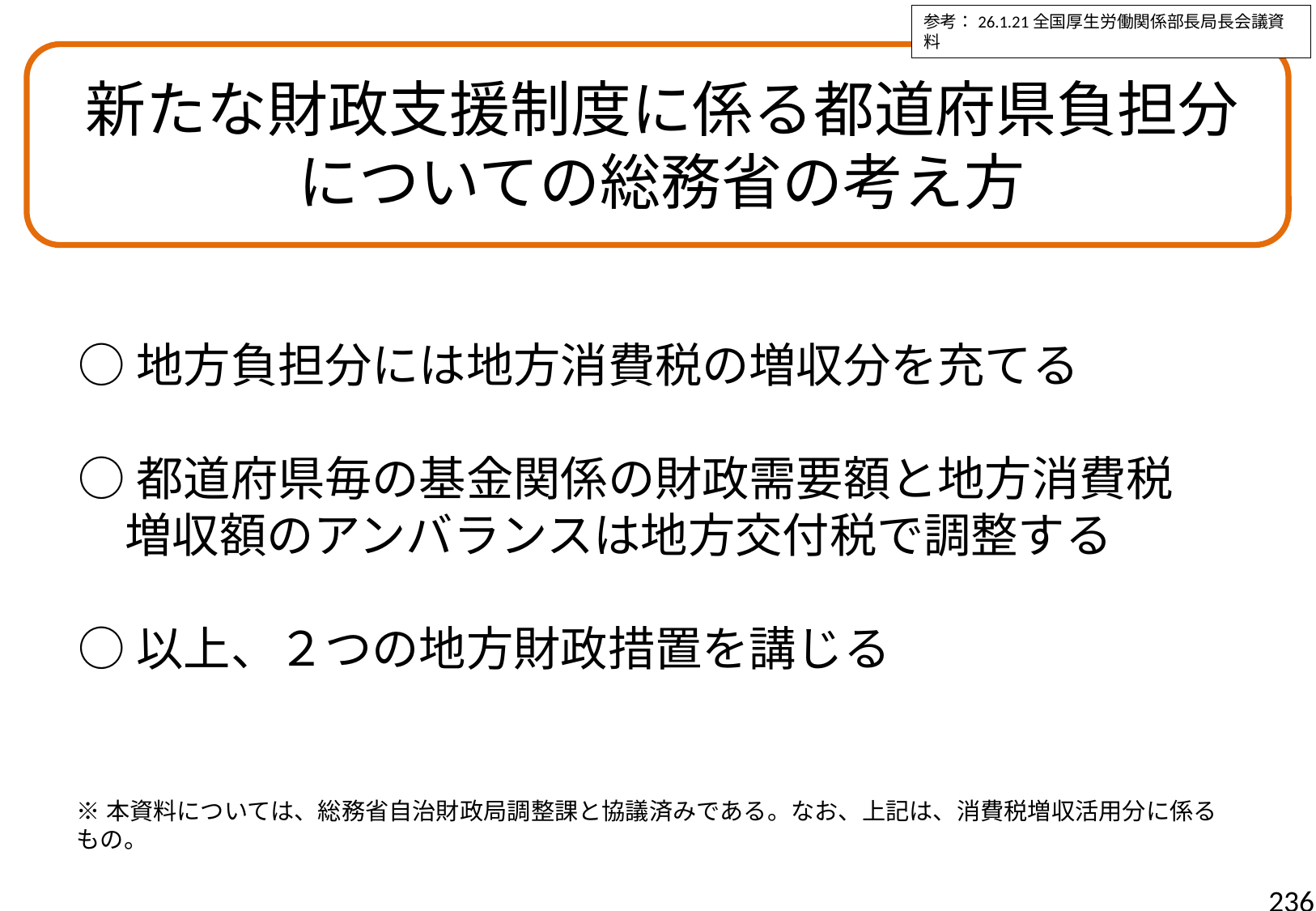

参考：26.1.21全国厚生労働関係部長局長会議資料

新たな財政支援制度に係る都道府県負担分についての総務省の考え方
○地方負担分には地方消費税の増収分を充てる

○都道府県毎の基金関係の財政需要額と地方消費税
　増収額のアンバランスは地方交付税で調整する

○以上、２つの地方財政措置を講じる
※本資料については、総務省自治財政局調整課と協議済みである。なお、上記は、消費税増収活用分に係るもの。

236